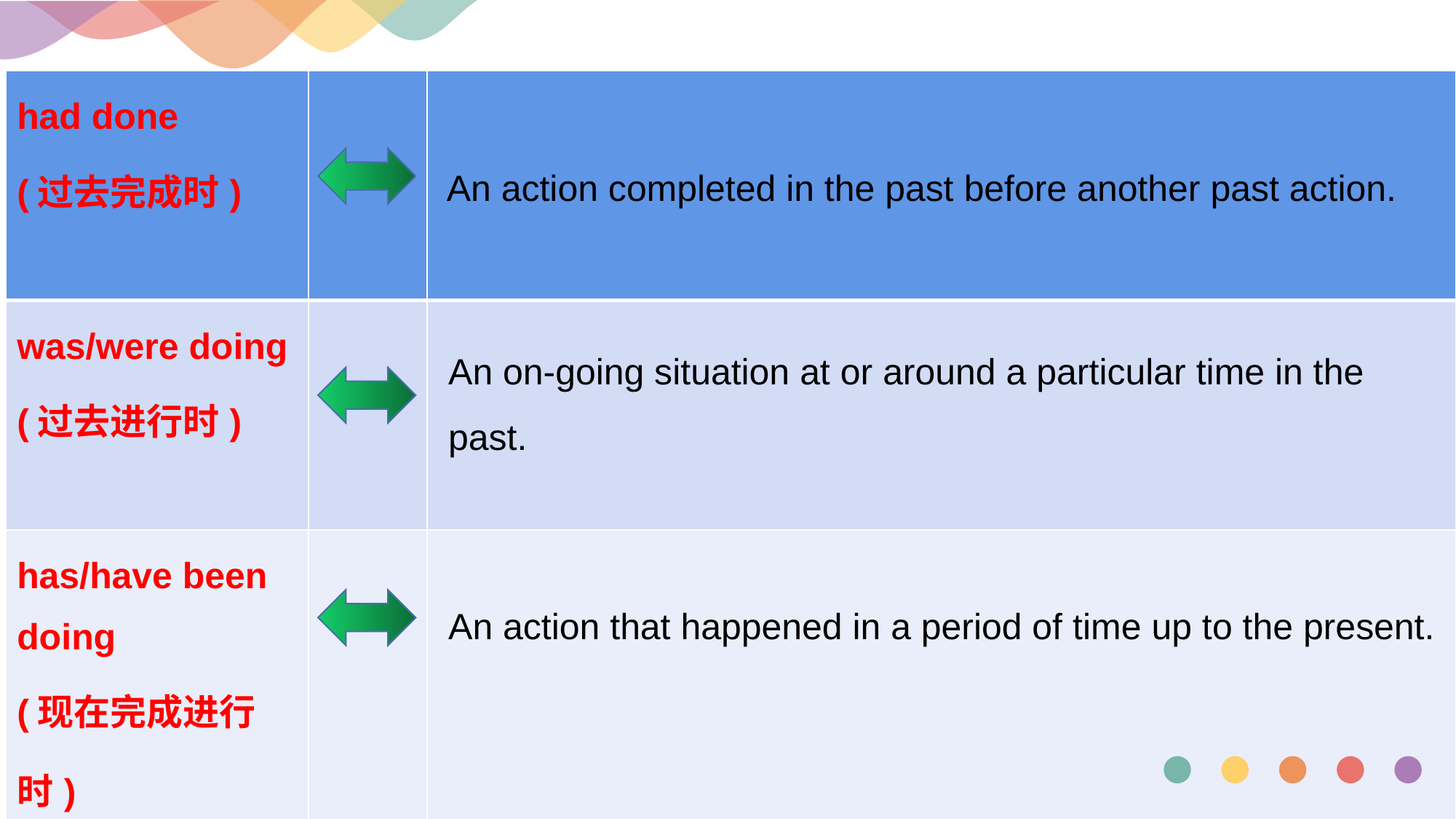

| had done (过去完成时) |  |  |
| --- | --- | --- |
| was/were doing (过去进行时) |  |  |
| has/have been doing (现在完成进行时) |  |  |
An action completed in the past before another past action.

An on-going situation at or around a particular time in the past.

An action that happened in a period of time up to the present.